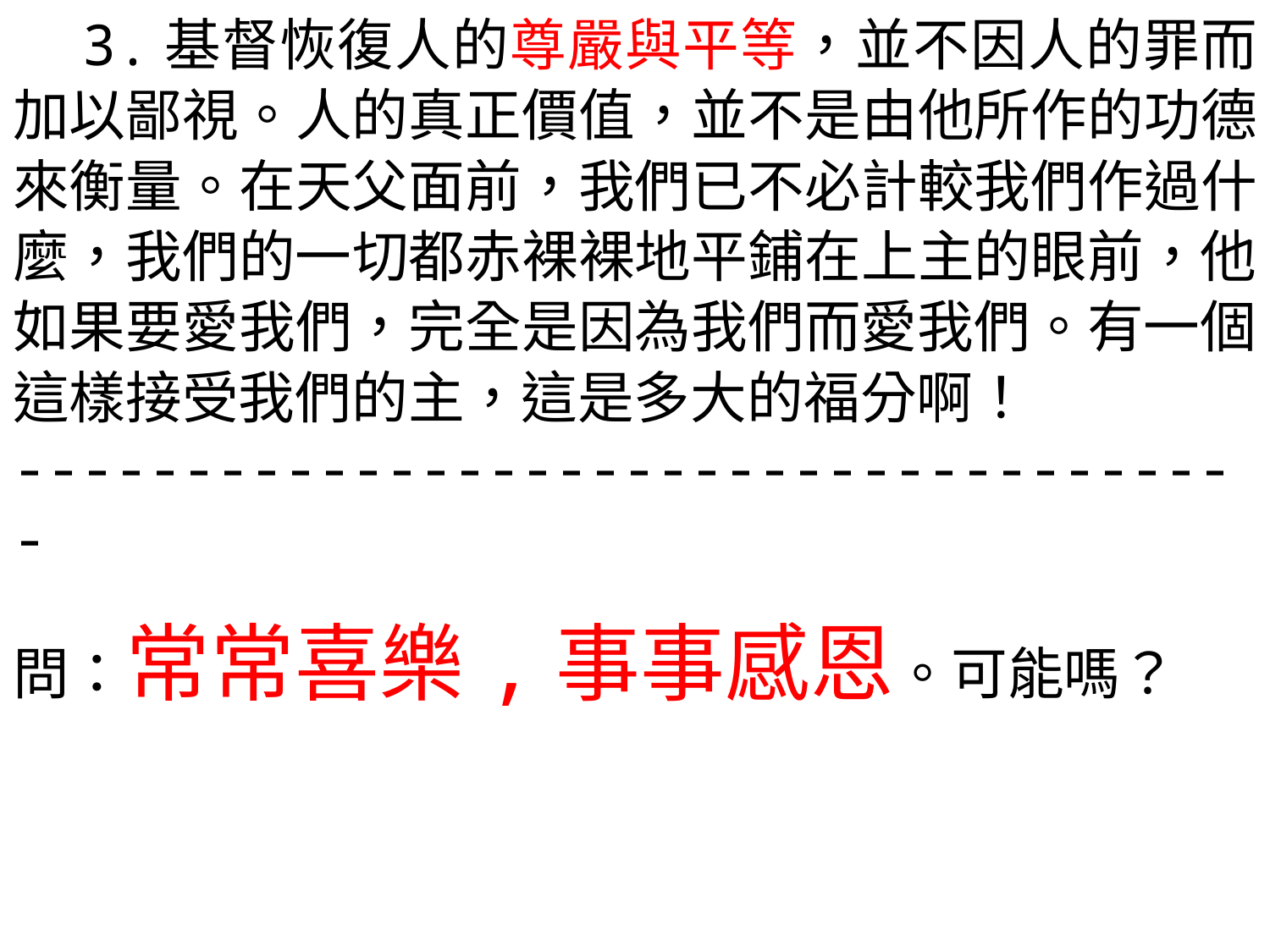

3.基督恢復人的尊嚴與平等，並不因人的罪而加以鄙視。人的真正價值，並不是由他所作的功德來衡量。在天父面前，我們已不必計較我們作過什麼，我們的一切都赤裸裸地平鋪在上主的眼前，他如果要愛我們，完全是因為我們而愛我們。有一個這樣接受我們的主，這是多大的福分啊！
-------------------------------------

問：常常喜樂,事事感恩。可能嗎？